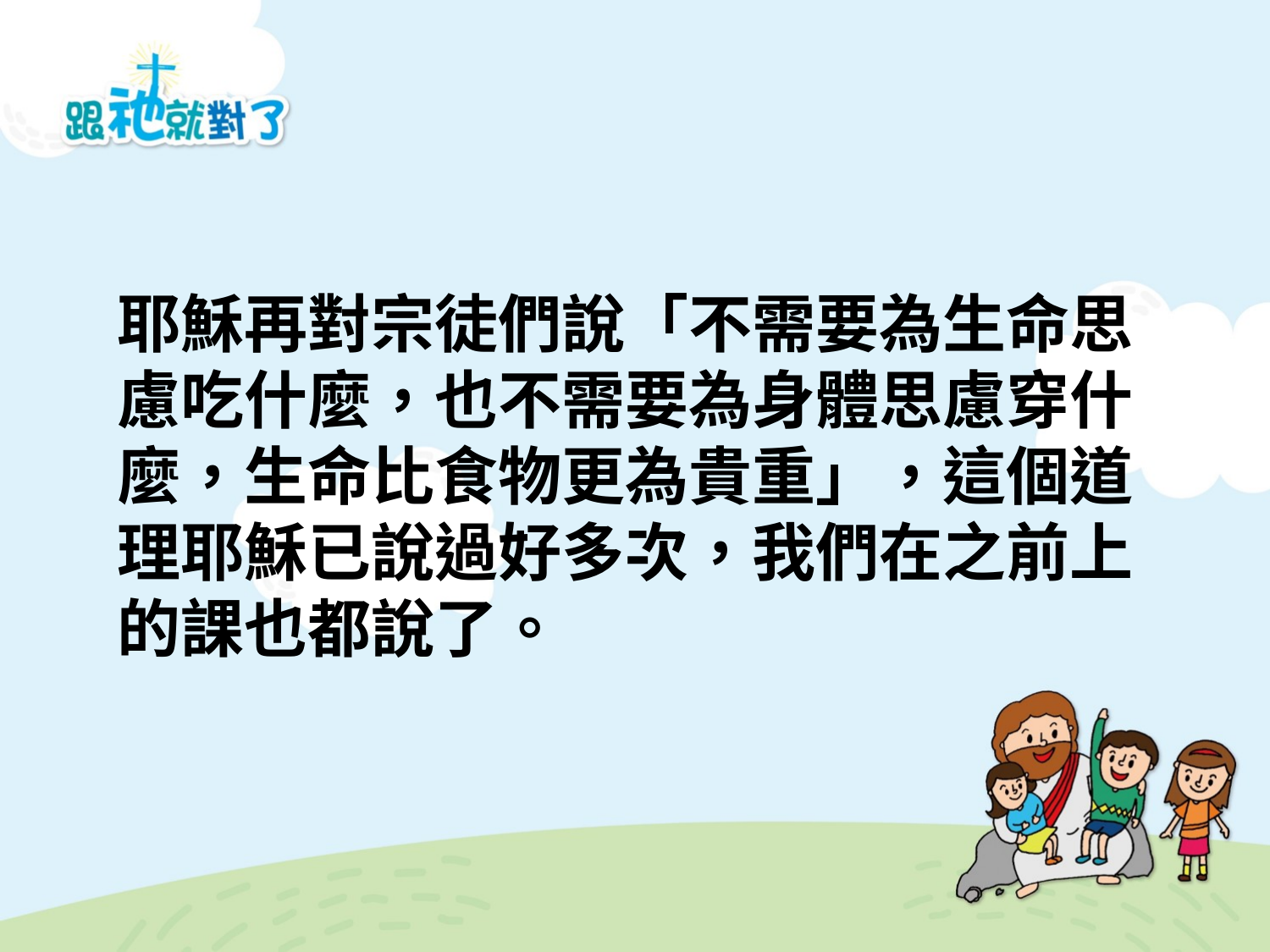

耶穌再對宗徒們說「不需要為生命思慮吃什麼，也不需要為身體思慮穿什麼，生命比食物更為貴重」，這個道理耶穌已說過好多次，我們在之前上的課也都說了。